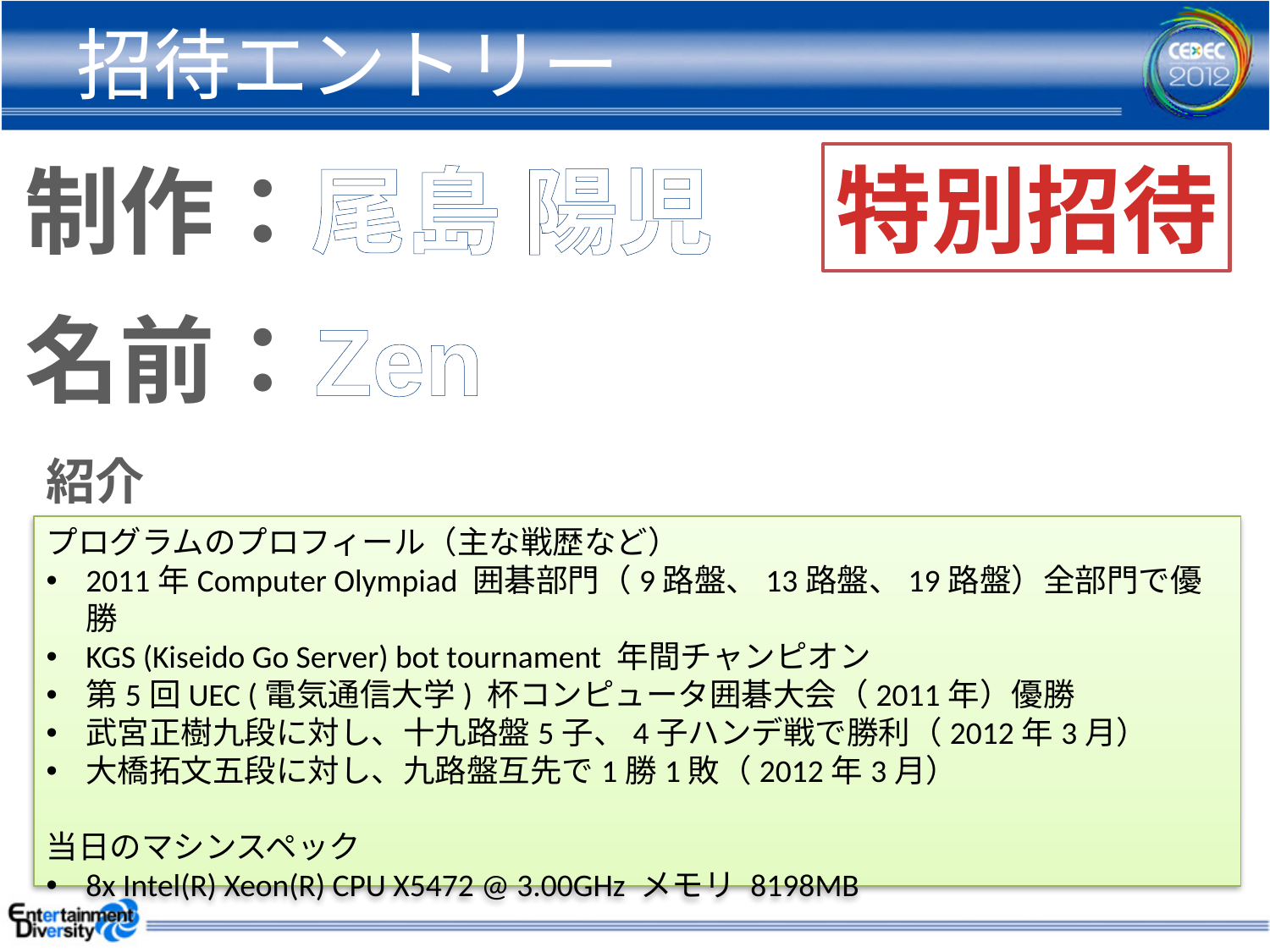

# 招待エントリー
特別招待
制作：
尾島 陽児
名前：
Zen
紹介
プログラムのプロフィール（主な戦歴など）
2011年Computer Olympiad 囲碁部門（9路盤、13路盤、19路盤）全部門で優勝
KGS (Kiseido Go Server) bot tournament 年間チャンピオン
第5回UEC (電気通信大学) 杯コンピュータ囲碁大会（2011年）優勝
武宮正樹九段に対し、十九路盤5子、4子ハンデ戦で勝利（2012年3月）
大橋拓文五段に対し、九路盤互先で1勝1敗（2012年3月）

当日のマシンスペック
8x Intel(R) Xeon(R) CPU X5472 @ 3.00GHz メモリ 8198MB